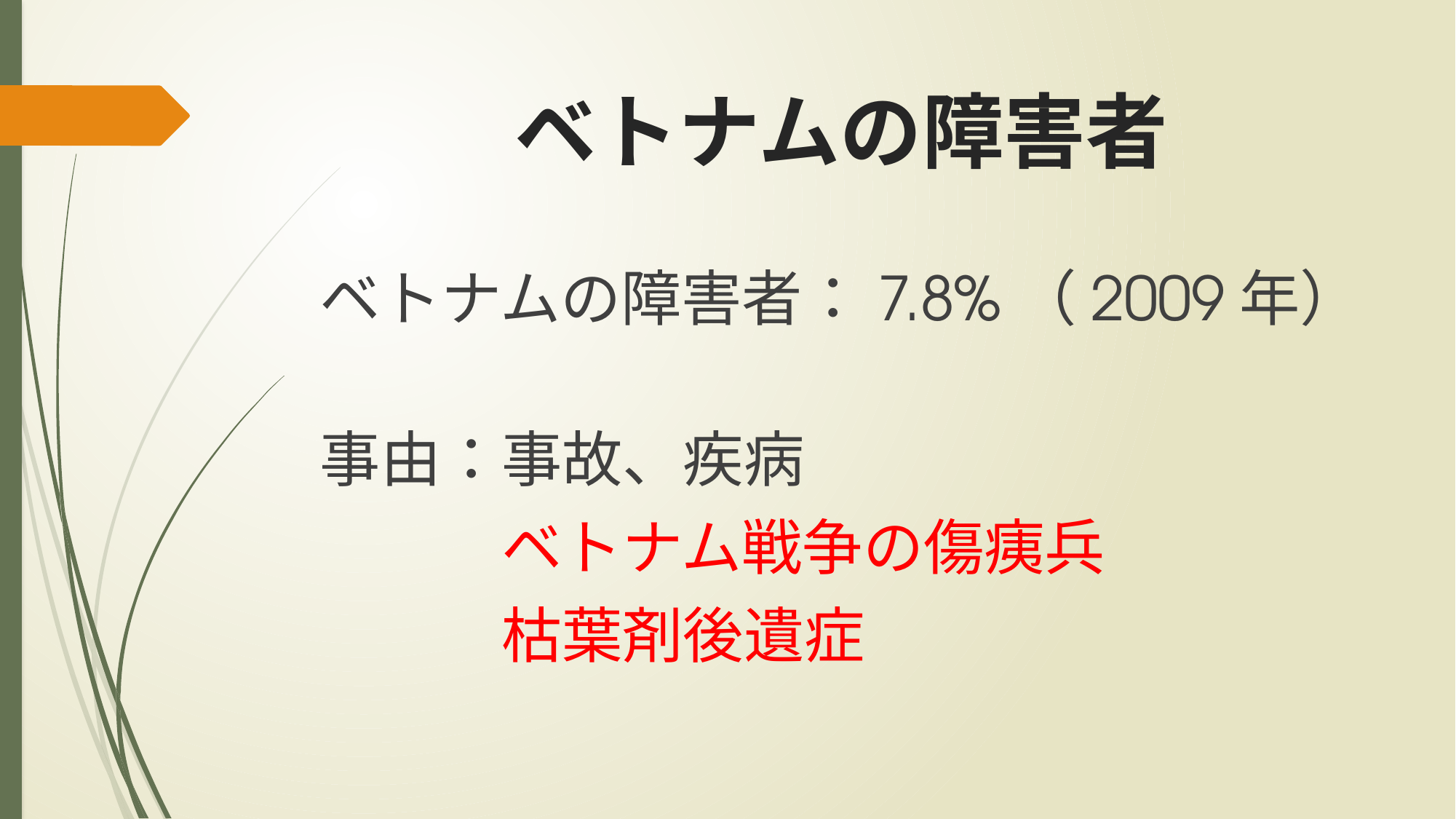

# ベトナムの障害者
ベトナムの障害者：7.8%（2009年）
事由：事故、疾病
　　　ベトナム戦争の傷痍兵
　　　枯葉剤後遺症